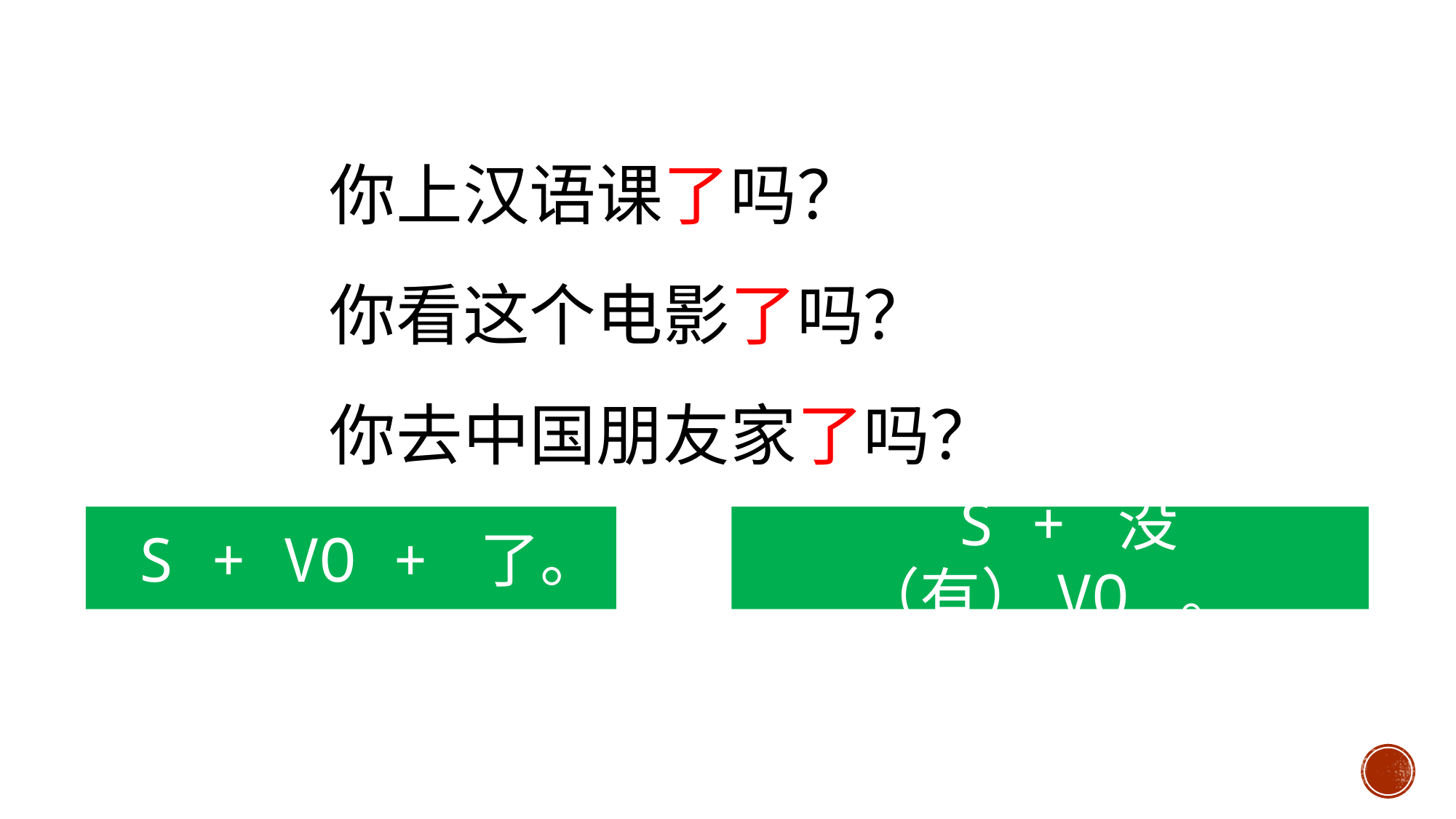

你上汉语课了吗？
你看这个电影了吗？
你去中国朋友家了吗？

 S + VO + 了。
 S + 没（有）VO 。